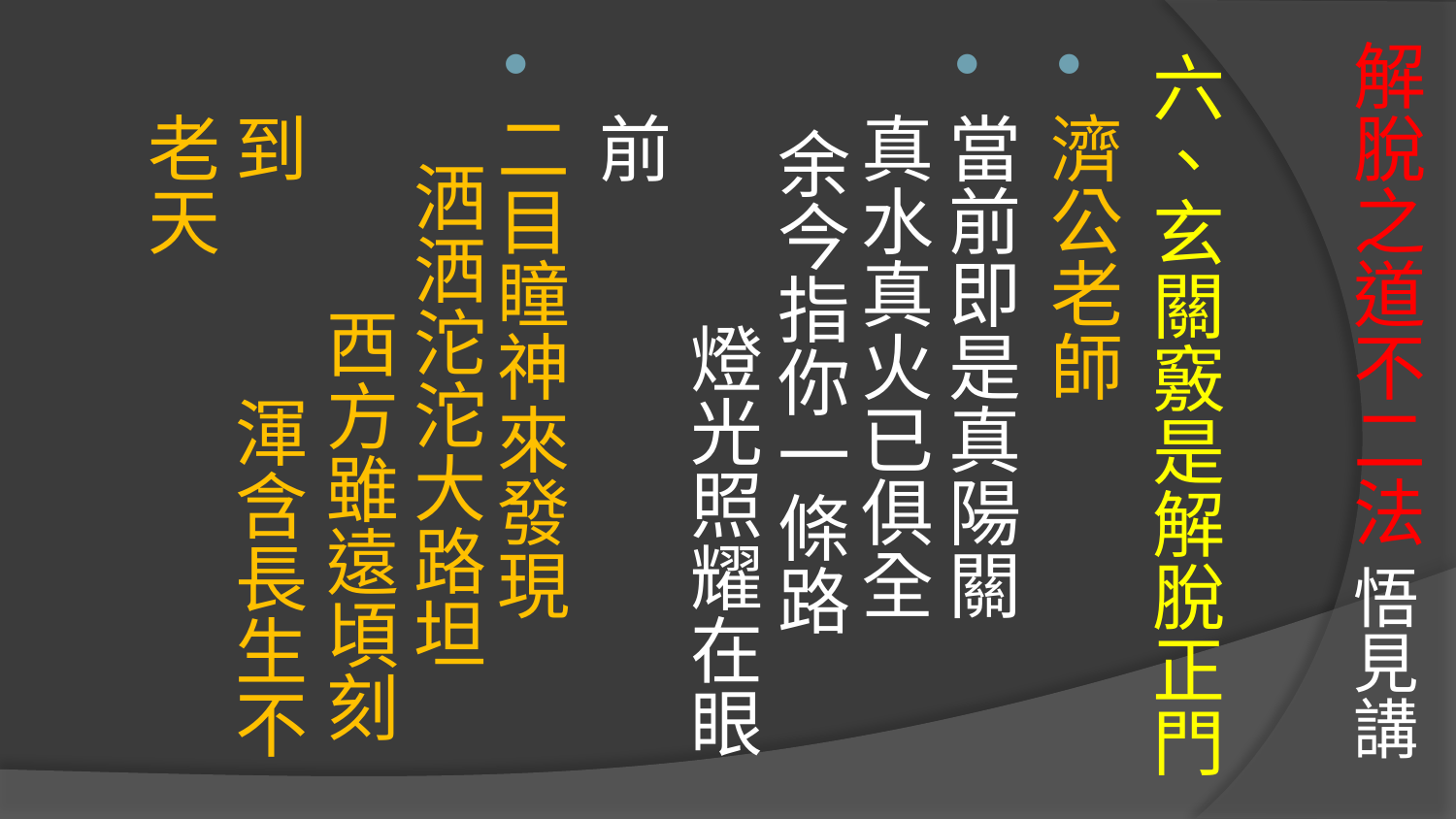

# 解脫之道不二法 悟見講
六、玄關竅是解脫正門
濟公老師
當前即是真陽關          真水真火已俱全           余今指你一條路                      燈光照耀在眼前
二目瞳神來發現             洒洒沱沱大路坦                   西方雖遠頃刻到             渾含長生不老天